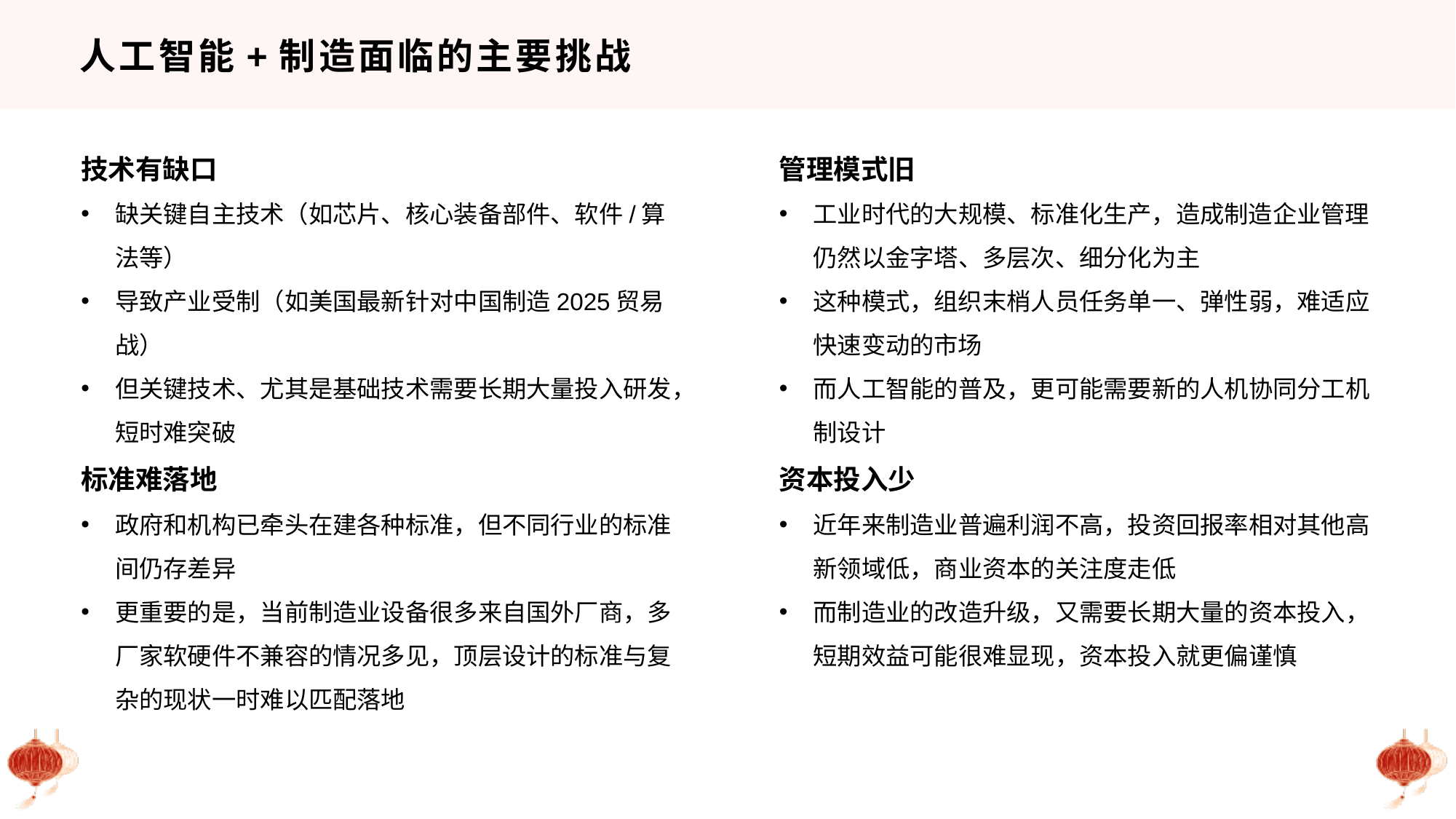

# 人工智能+制造面临的主要挑战
技术有缺口
缺关键自主技术（如芯片、核心装备部件、软件/算法等）
导致产业受制（如美国最新针对中国制造2025贸易战）
但关键技术、尤其是基础技术需要长期大量投入研发，短时难突破
标准难落地
政府和机构已牵头在建各种标准，但不同行业的标准间仍存差异
更重要的是，当前制造业设备很多来自国外厂商，多厂家软硬件不兼容的情况多见，顶层设计的标准与复杂的现状一时难以匹配落地
管理模式旧
工业时代的大规模、标准化生产，造成制造企业管理仍然以金字塔、多层次、细分化为主
这种模式，组织末梢人员任务单一、弹性弱，难适应快速变动的市场
而人工智能的普及，更可能需要新的人机协同分工机制设计
资本投入少
近年来制造业普遍利润不高，投资回报率相对其他高新领域低，商业资本的关注度走低
而制造业的改造升级，又需要长期大量的资本投入，短期效益可能很难显现，资本投入就更偏谨慎